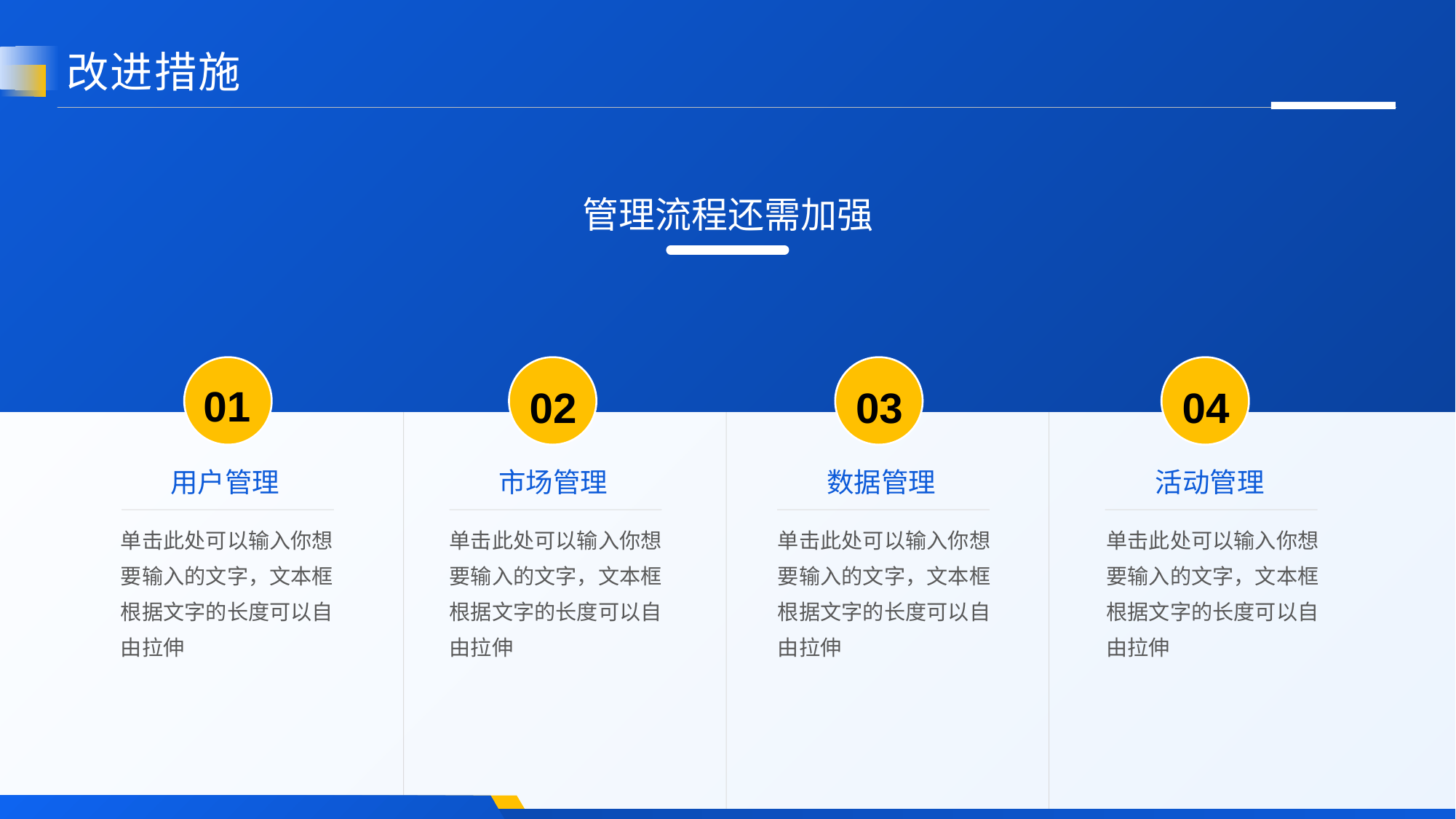

改进措施

管理流程还需加强

01

02

03

04
用户管理
市场管理
数据管理
活动管理
单击此处可以输入你想要输入的文字，文本框根据文字的长度可以自由拉伸
单击此处可以输入你想要输入的文字，文本框根据文字的长度可以自由拉伸
单击此处可以输入你想要输入的文字，文本框根据文字的长度可以自由拉伸
单击此处可以输入你想要输入的文字，文本框根据文字的长度可以自由拉伸